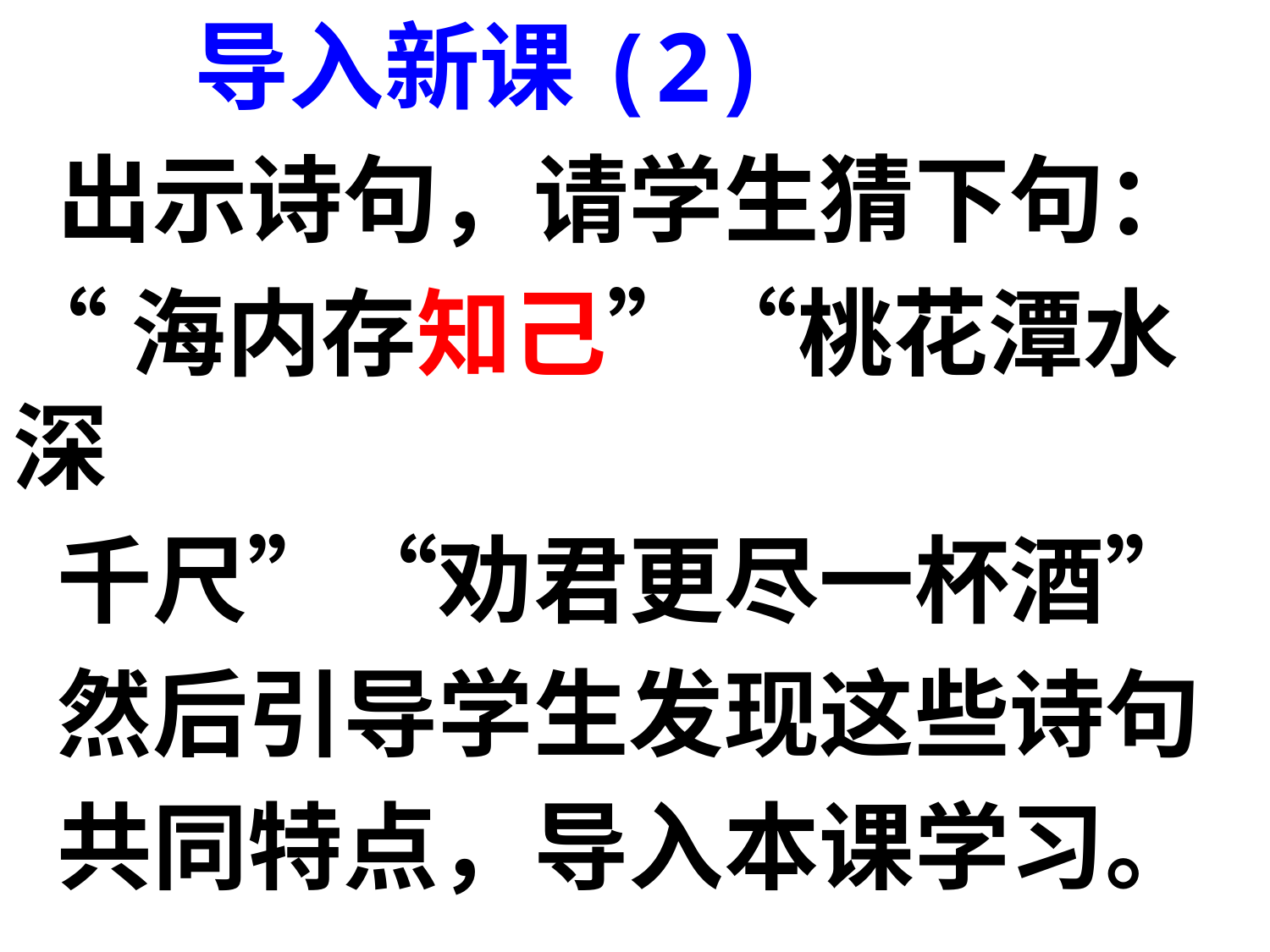

导入新课(2)
 出示诗句，请学生猜下句：
“海内存知己”“桃花潭水深
 千尺”“劝君更尽一杯酒”
 然后引导学生发现这些诗句
 共同特点，导入本课学习。